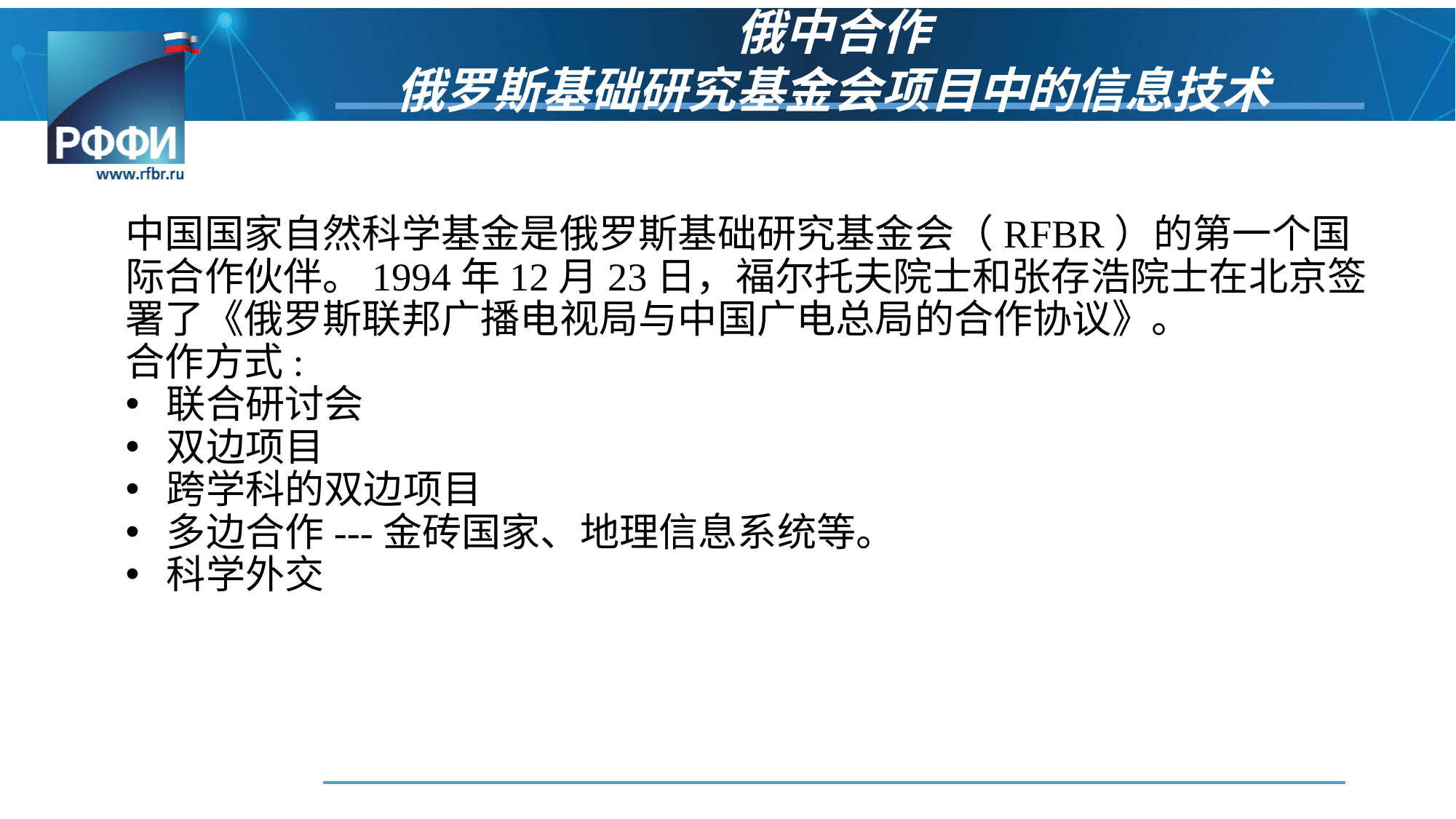

俄中合作
俄罗斯基础研究基金会项目中的信息技术

中国国家自然科学基金是俄罗斯基础研究基金会（RFBR）的第一个国际合作伙伴。1994年12月23日，福尔托夫院士和张存浩院士在北京签署了《俄罗斯联邦广播电视局与中国广电总局的合作协议》。
合作方式:
联合研讨会
双边项目
跨学科的双边项目
多边合作---金砖国家、地理信息系统等。
科学外交